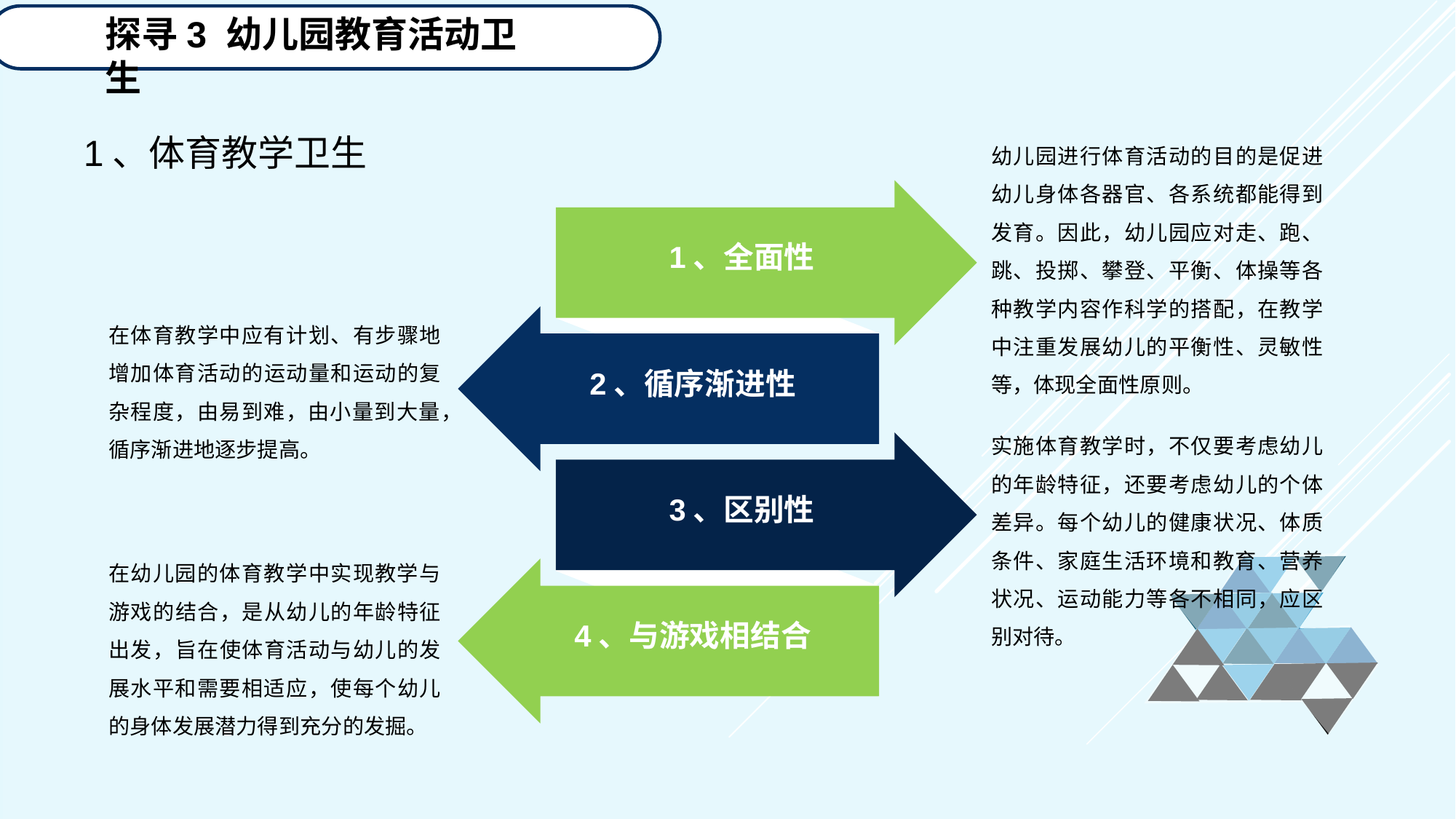

探寻3 幼儿园教育活动卫生
幼儿园进行体育活动的目的是促进幼儿身体各器官、各系统都能得到发育。因此，幼儿园应对走、跑、跳、投掷、攀登、平衡、体操等各种教学内容作科学的搭配，在教学中注重发展幼儿的平衡性、灵敏性等，体现全面性原则。
1、体育教学卫生

1、全面性

在体育教学中应有计划、有步骤地增加体育活动的运动量和运动的复杂程度，由易到难，由小量到大量，循序渐进地逐步提高。
2、循序渐进性

实施体育教学时，不仅要考虑幼儿的年龄特征，还要考虑幼儿的个体差异。每个幼儿的健康状况、体质条件、家庭生活环境和教育、营养状况、运动能力等各不相同，应区别对待。

3、区别性
在幼儿园的体育教学中实现教学与游戏的结合，是从幼儿的年龄特征出发，旨在使体育活动与幼儿的发展水平和需要相适应，使每个幼儿的身体发展潜力得到充分的发掘。

4、与游戏相结合
延迟符